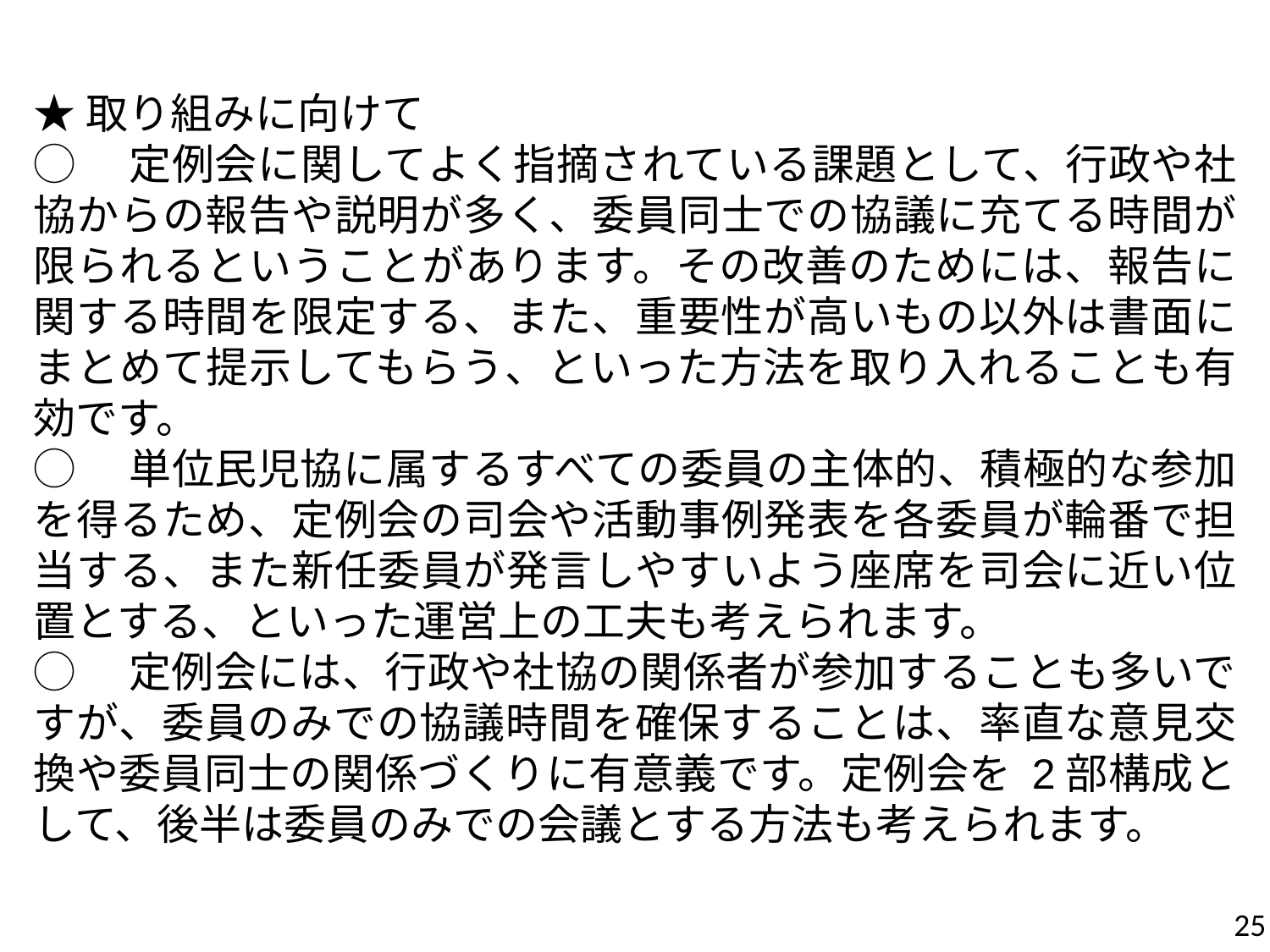

★取り組みに向けて
◯　定例会に関してよく指摘されている課題として、行政や社協からの報告や説明が多く、委員同士での協議に充てる時間が限られるということがあります。その改善のためには、報告に関する時間を限定する、また、重要性が高いもの以外は書面にまとめて提示してもらう、といった方法を取り入れることも有効です。
◯　単位民児協に属するすべての委員の主体的、積極的な参加を得るため、定例会の司会や活動事例発表を各委員が輪番で担当する、また新任委員が発言しやすいよう座席を司会に近い位置とする、といった運営上の工夫も考えられます。
◯　定例会には、行政や社協の関係者が参加することも多いですが、委員のみでの協議時間を確保することは、率直な意見交換や委員同士の関係づくりに有意義です。定例会を 2部構成として、後半は委員のみでの会議とする方法も考えられます。
25